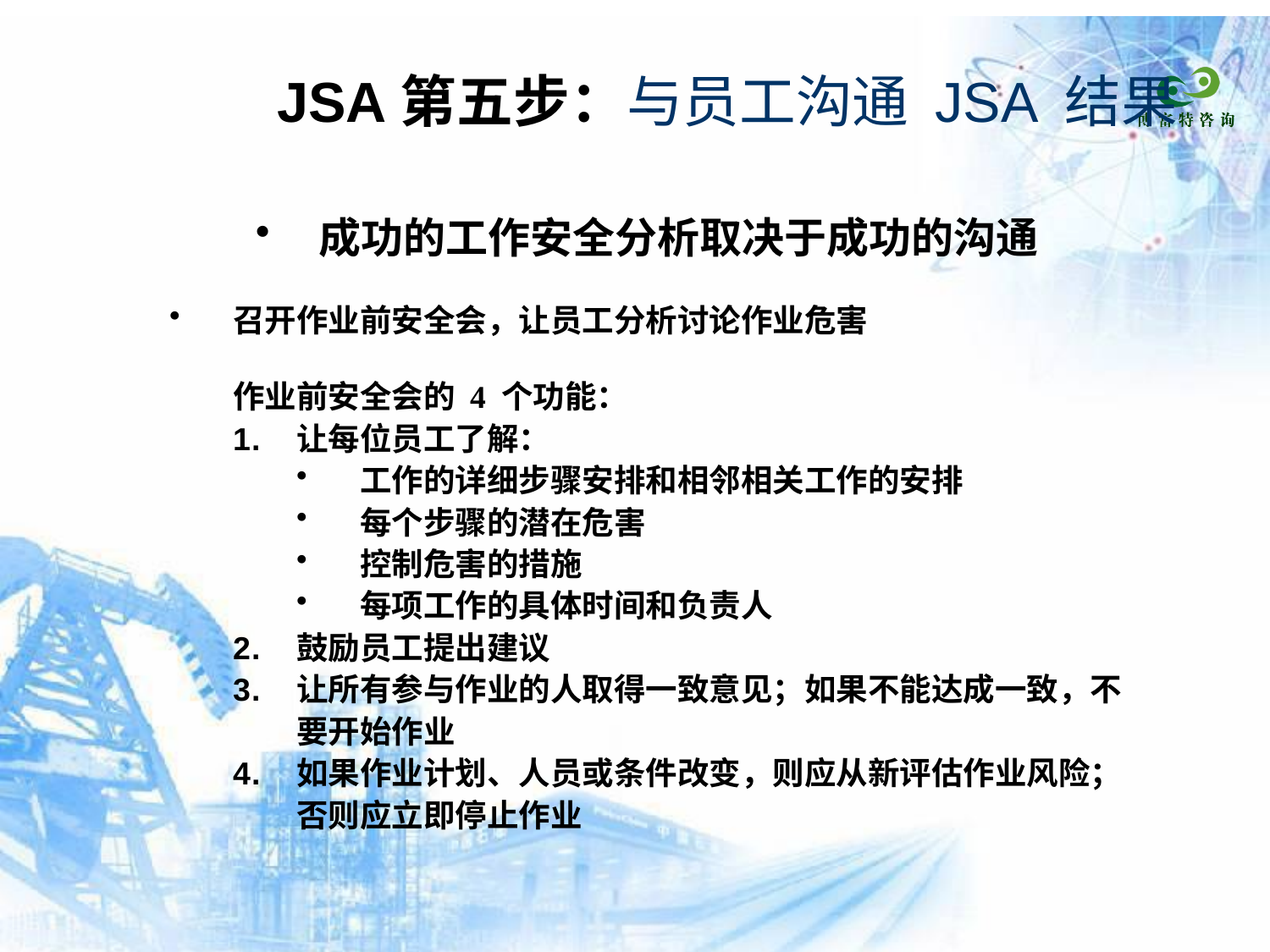

JSA第五步：与员工沟通 JSA 结果
成功的工作安全分析取决于成功的沟通

召开作业前安全会，让员工分析讨论作业危害

作业前安全会的 4 个功能：
让每位员工了解：
工作的详细步骤安排和相邻相关工作的安排
每个步骤的潜在危害
控制危害的措施
每项工作的具体时间和负责人
鼓励员工提出建议
让所有参与作业的人取得一致意见；如果不能达成一致，不要开始作业
如果作业计划、人员或条件改变，则应从新评估作业风险；否则应立即停止作业